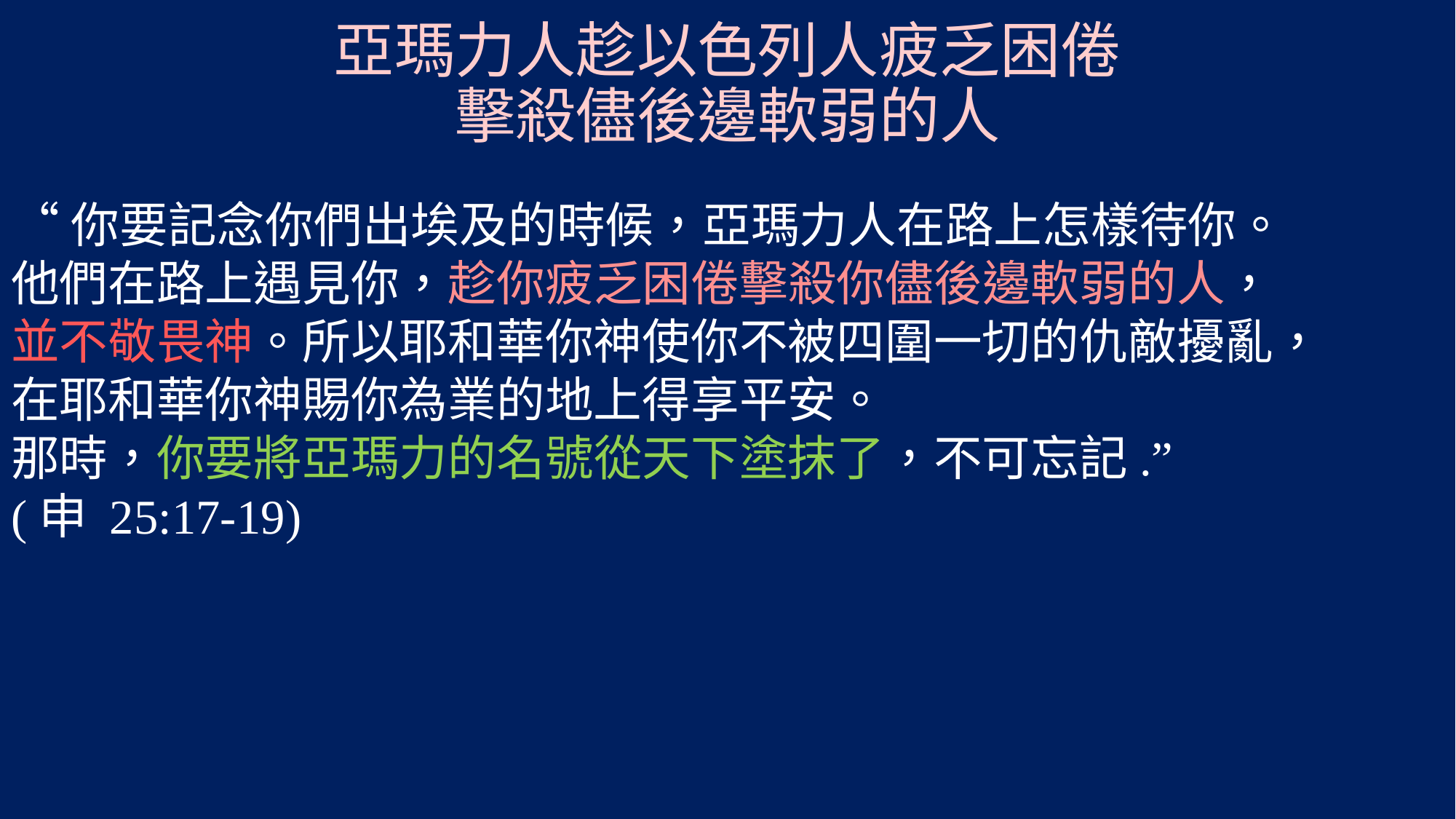

# 亞瑪力人趁以色列人疲乏困倦 擊殺儘後邊軟弱的人
“你要記念你們出埃及的時候，亞瑪力人在路上怎樣待你。
他們在路上遇見你，趁你疲乏困倦擊殺你儘後邊軟弱的人，
並不敬畏神。所以耶和華你神使你不被四圍一切的仇敵擾亂，
在耶和華你神賜你為業的地上得享平安。
那時，你要將亞瑪力的名號從天下塗抹了，不可忘記.”
(申 25:17-19)